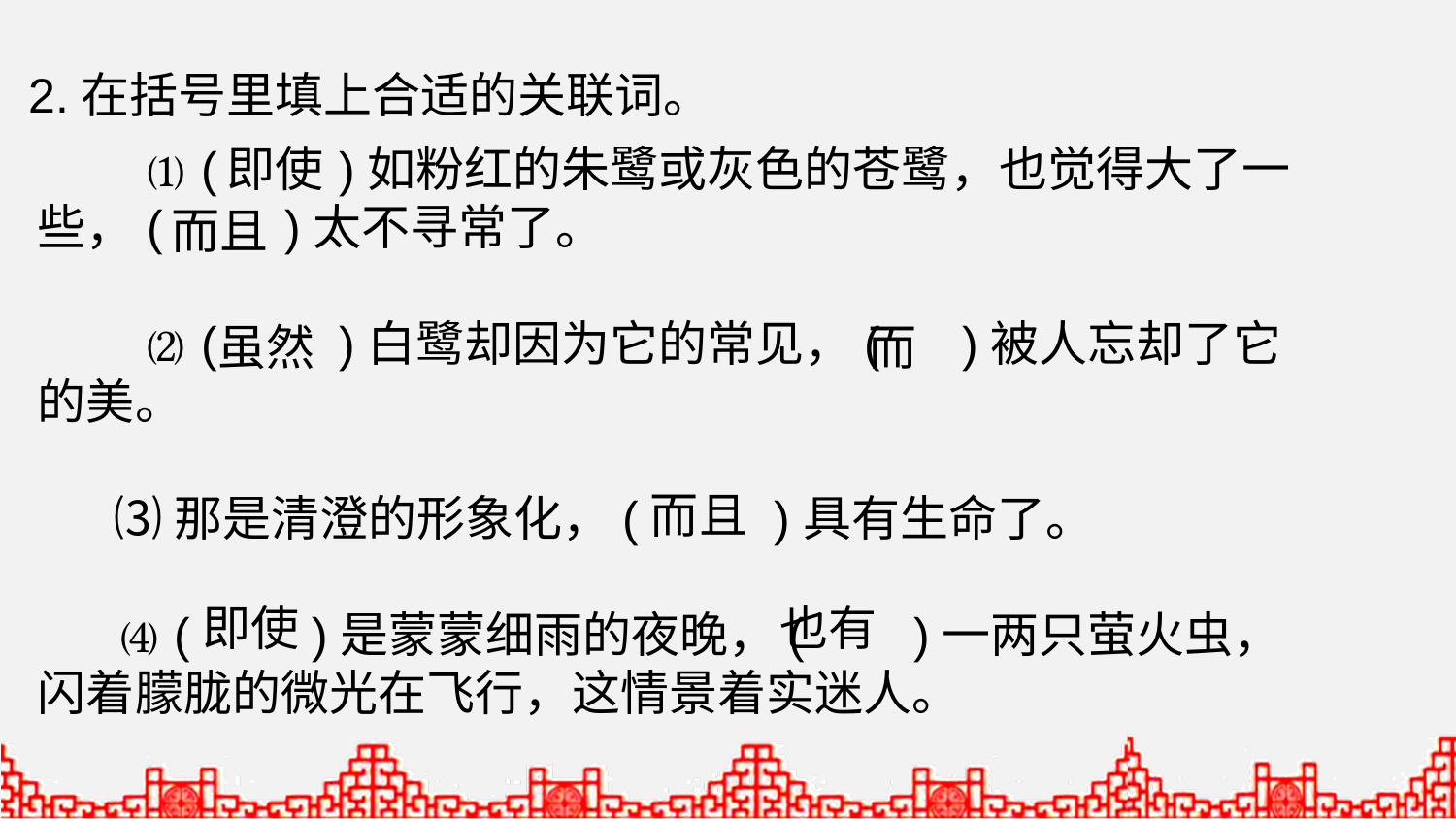

2.在括号里填上合适的关联词。
        ⑴ (         )如粉红的朱鹭或灰色的苍鹭，也觉得大了一些，(         )太不寻常了。

        ⑵ (         )白鹭却因为它的常见，(      )被人忘却了它的美。

       ⑶那是清澄的形象化，(          )具有生命了。

      ⑷ (         )是蒙蒙细雨的夜晚，(        )一两只萤火虫，闪着朦胧的微光在飞行，这情景着实迷人。

即使
而且
而
虽然
而且
即使
也有